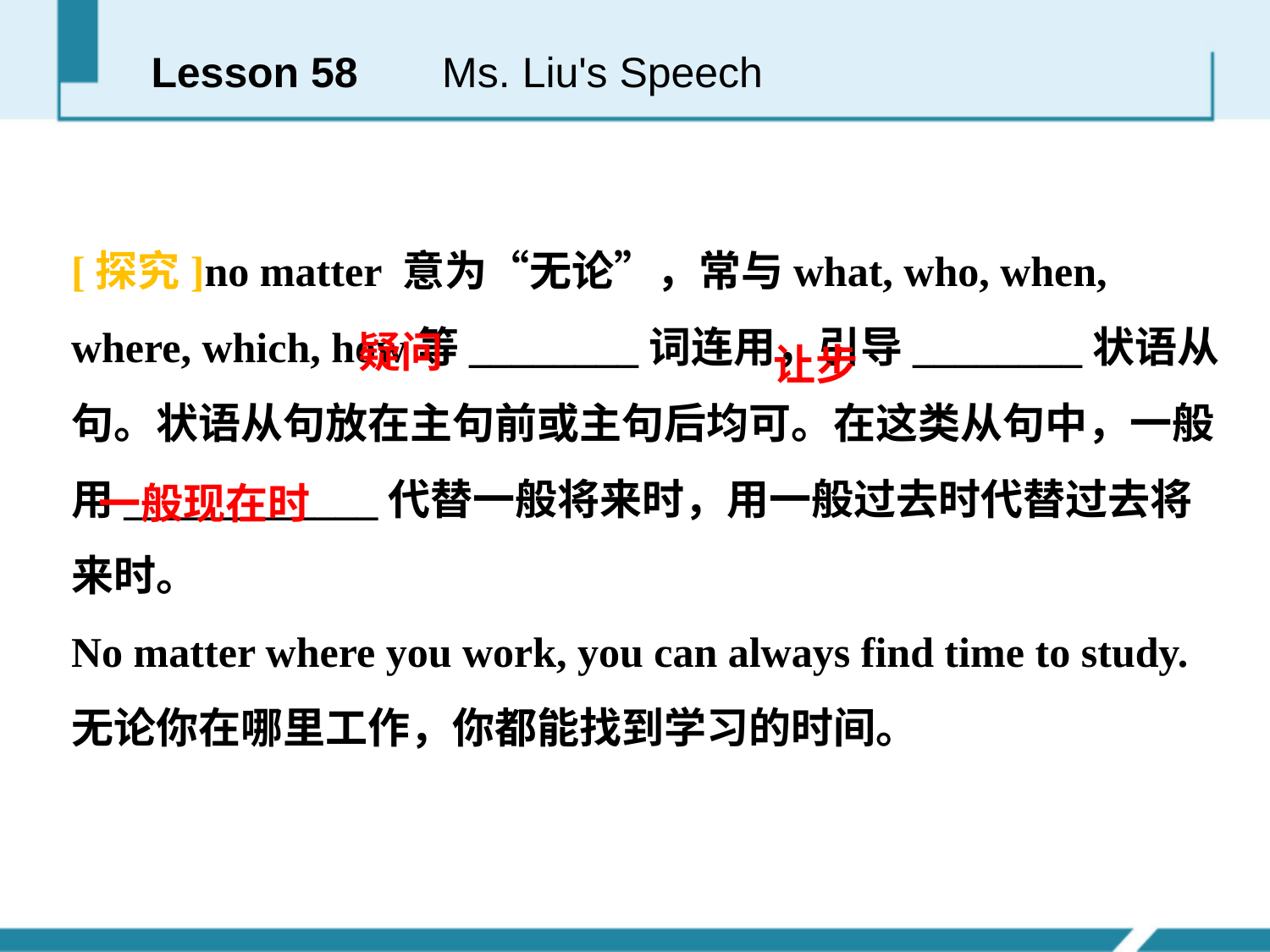

Lesson 58 　 Ms. Liu's Speech
[探究]no matter 意为“无论”，常与what, who, when, where, which, how等________词连用，引导________状语从句。状语从句放在主句前或主句后均可。在这类从句中，一般用____________代替一般将来时，用一般过去时代替过去将来时。
No matter where you work, you can always find time to study.
无论你在哪里工作，你都能找到学习的时间。
疑问
让步
一般现在时